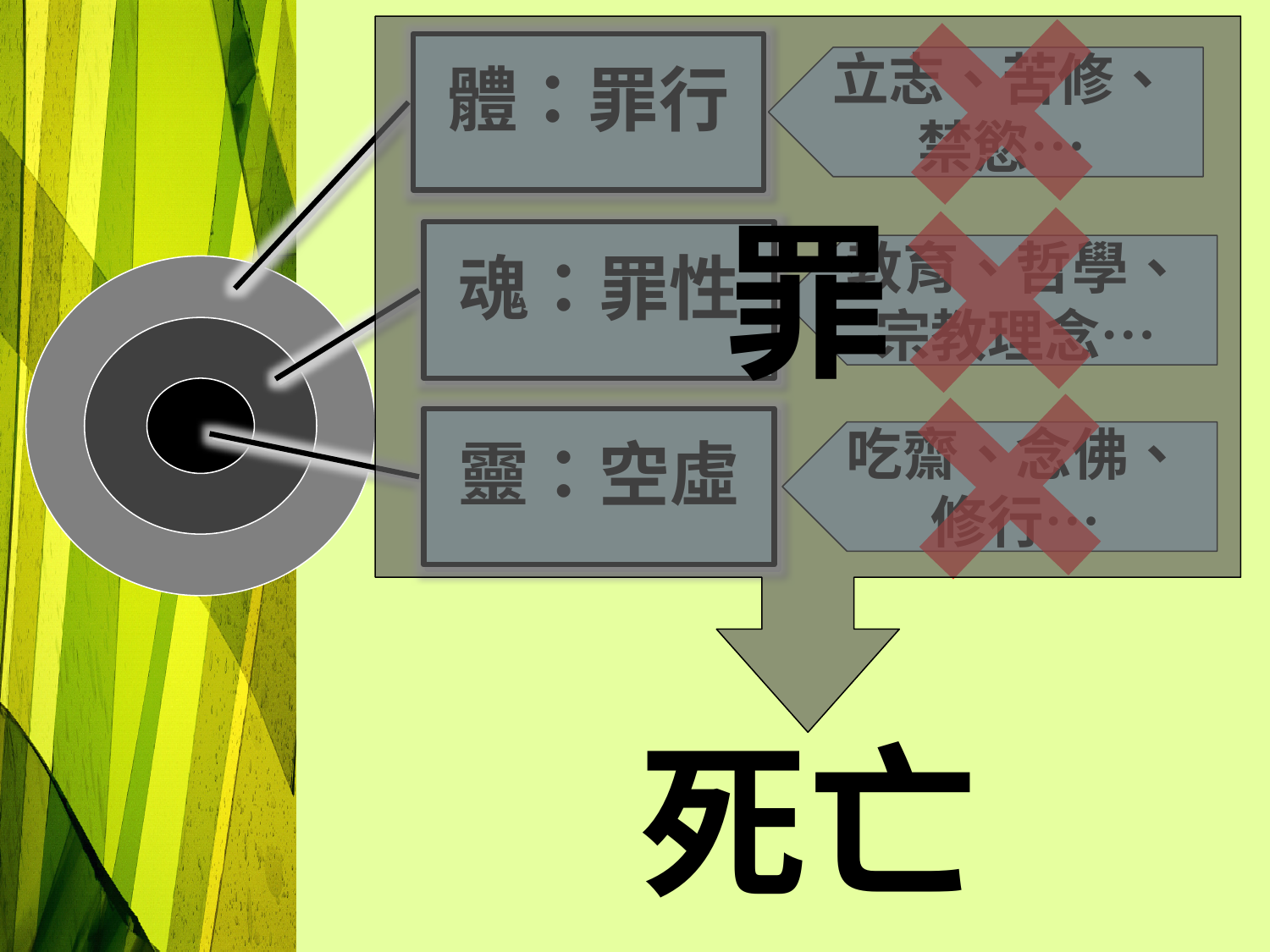

罪
體：罪行
立志、苦修、禁慾…

魂：罪性
教育、哲學、宗教理念…

靈：空虛
吃齋、念佛、修行…
死亡